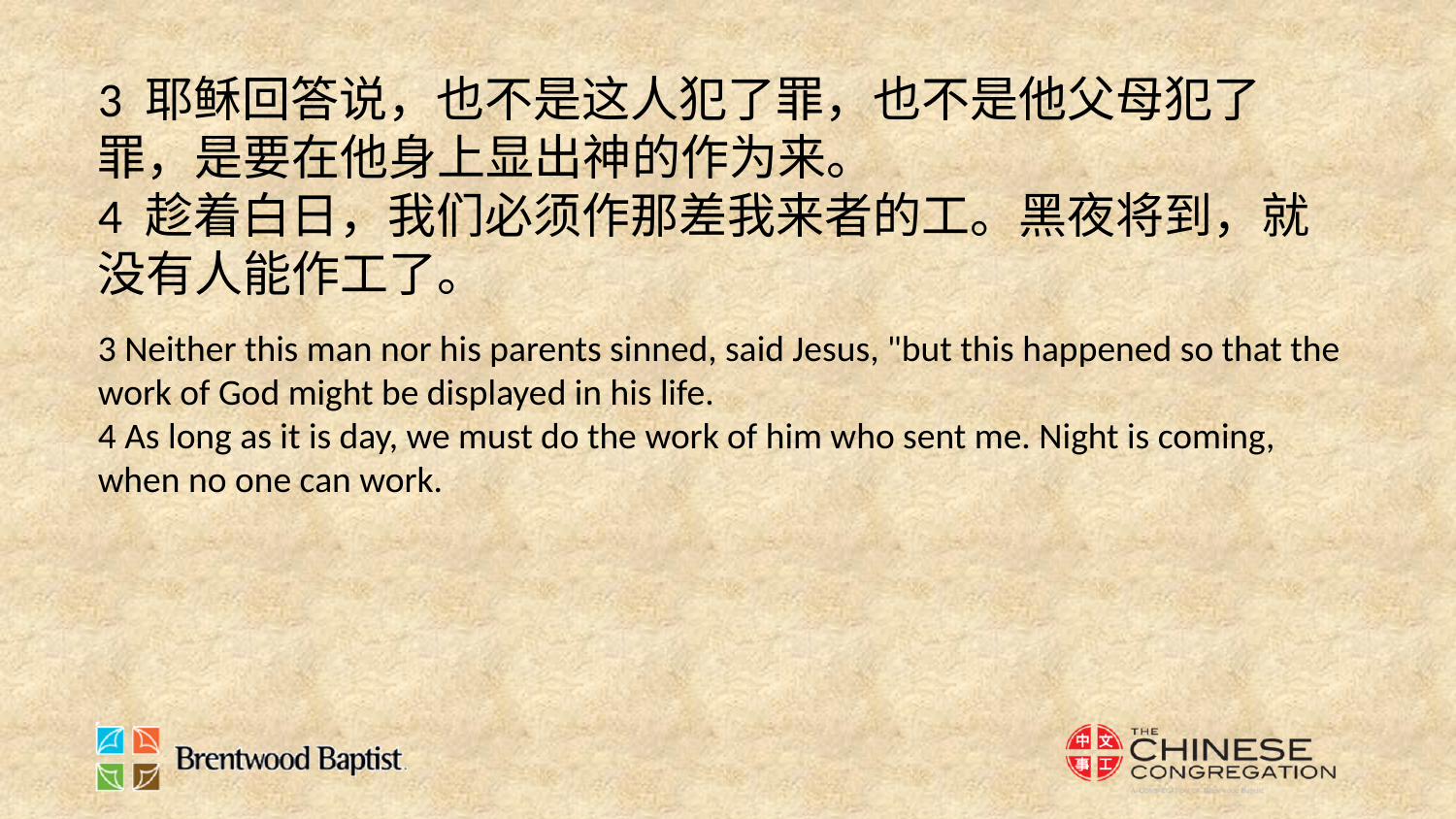

3 耶稣回答说，也不是这人犯了罪，也不是他父母犯了罪，是要在他身上显出神的作为来。
4 趁着白日，我们必须作那差我来者的工。黑夜将到，就没有人能作工了。

3 Neither this man nor his parents sinned, said Jesus, "but this happened so that the work of God might be displayed in his life.
4 As long as it is day, we must do the work of him who sent me. Night is coming, when no one can work.